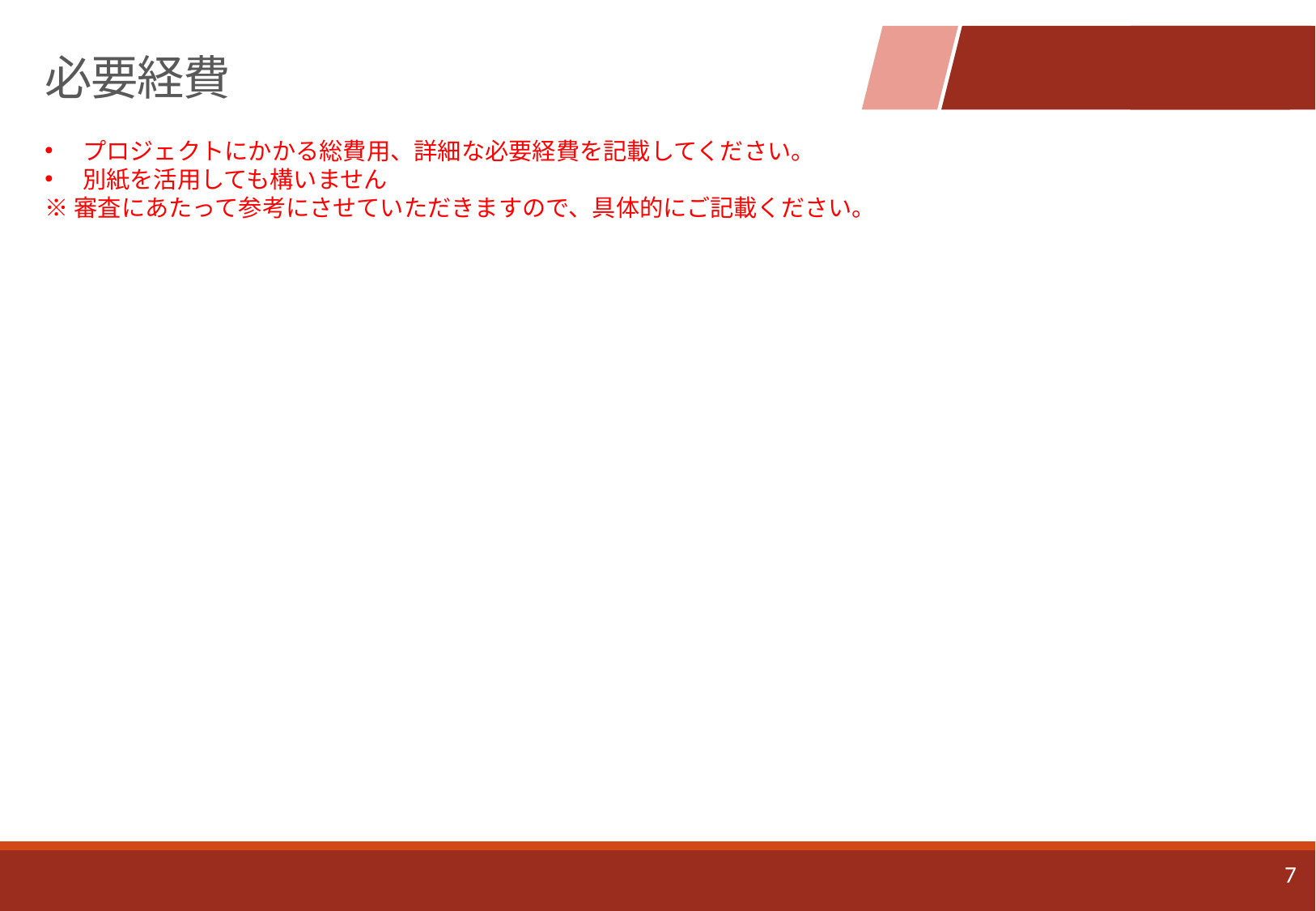

必要経費
プロジェクトにかかる総費用、詳細な必要経費を記載してください。
別紙を活用しても構いません
※審査にあたって参考にさせていただきますので、具体的にご記載ください。

7